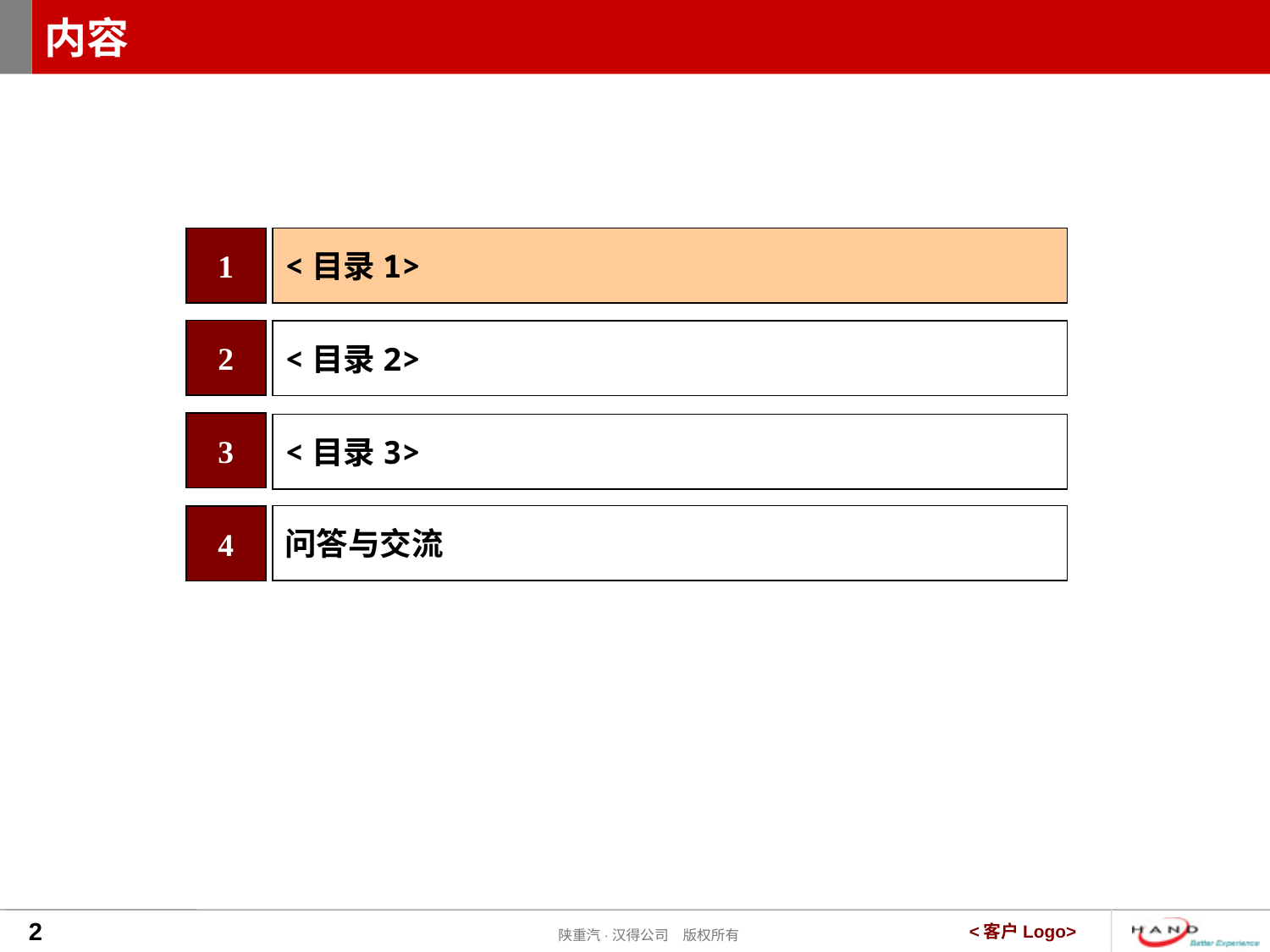

# 内容
<目录1>
1
2
<目录2>
3
<目录3>
问答与交流
4
2